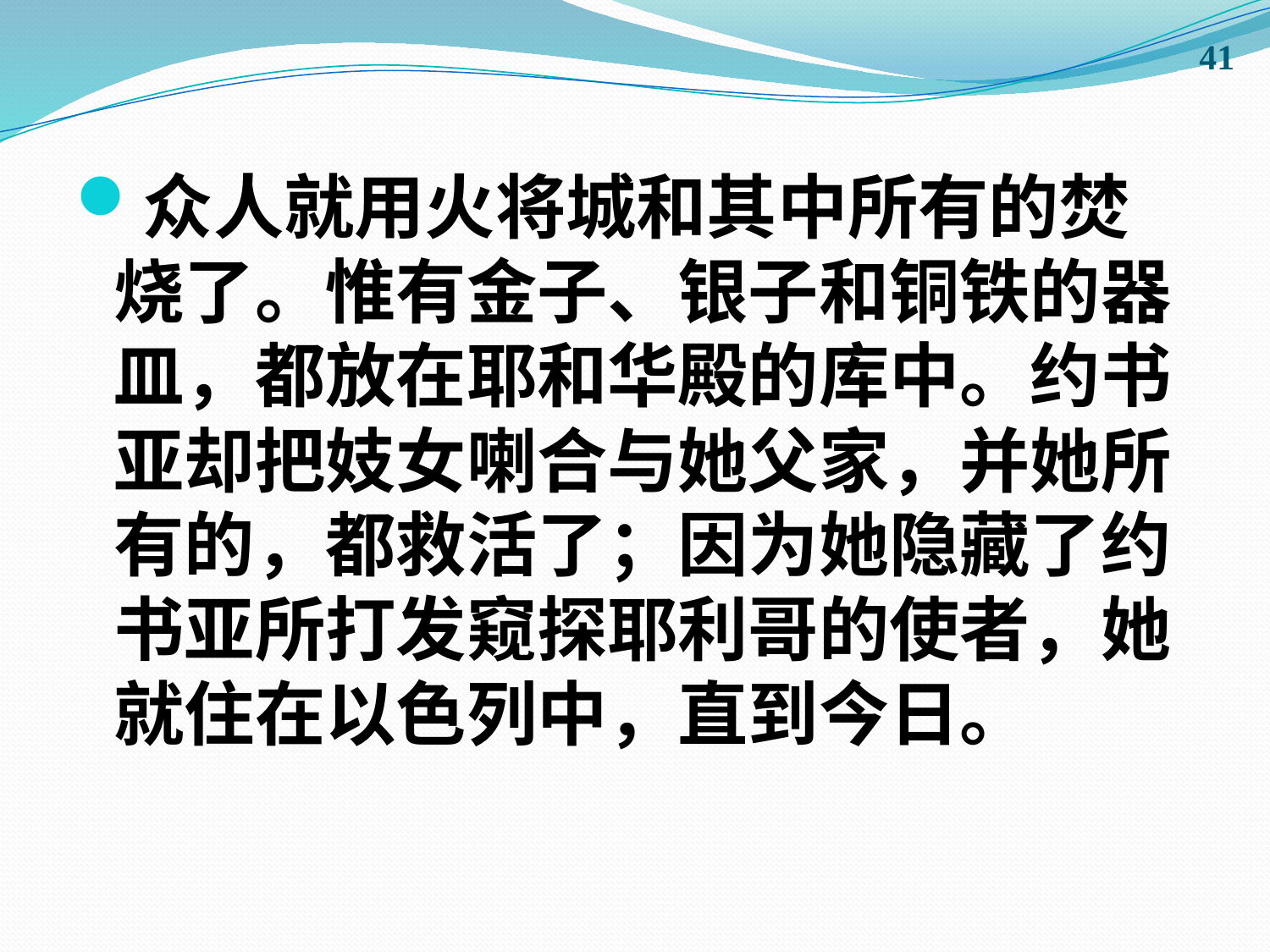

41
众人就用火将城和其中所有的焚烧了。惟有金子、银子和铜铁的器皿，都放在耶和华殿的库中。约书亚却把妓女喇合与她父家，并她所有的，都救活了；因为她隐藏了约书亚所打发窥探耶利哥的使者，她就住在以色列中，直到今日。